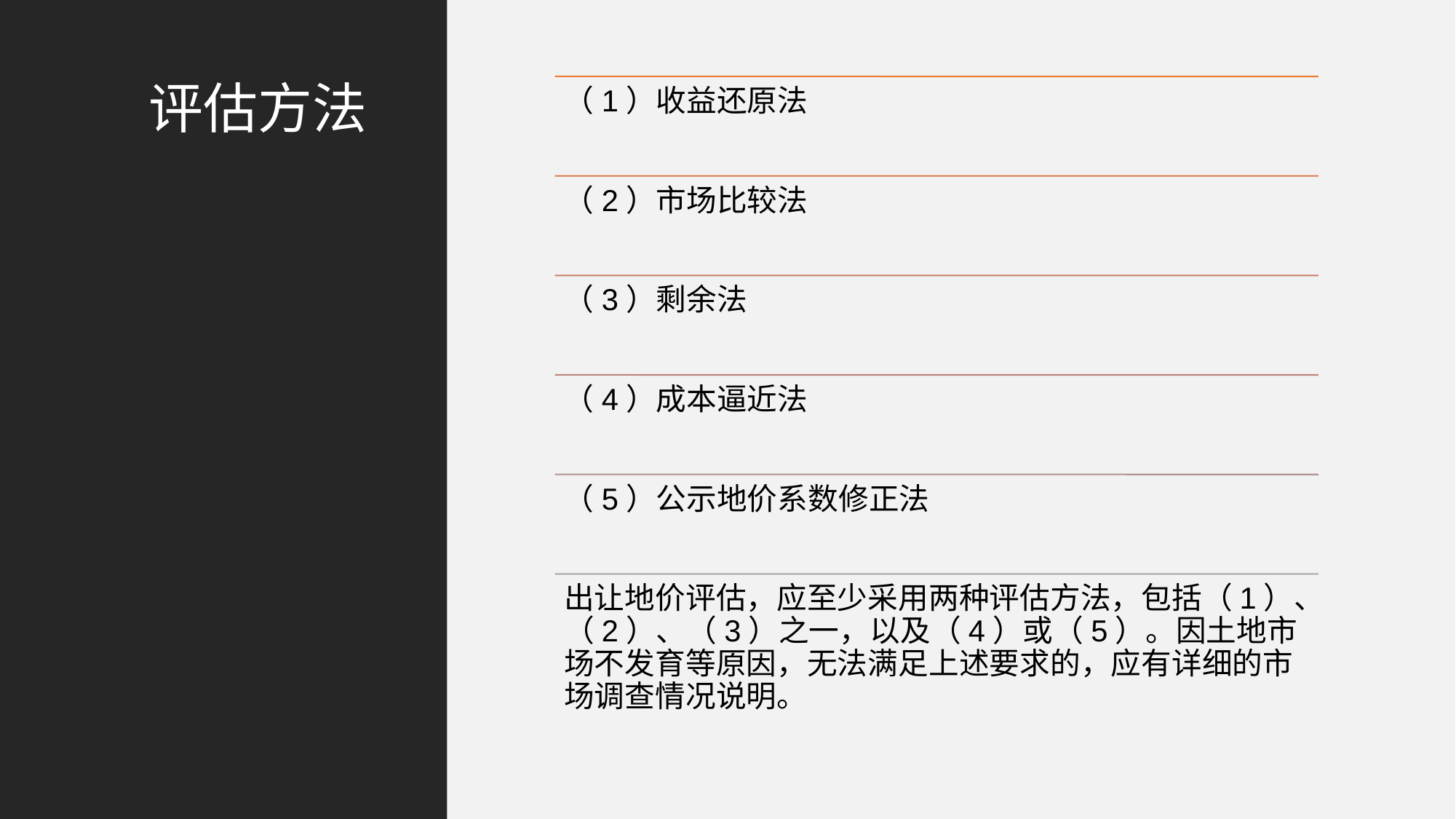

# 评估方法
（1）收益还原法
（2）市场比较法
（3）剩余法
（4）成本逼近法
（5）公示地价系数修正法
出让地价评估，应至少采用两种评估方法，包括（1）、（2）、（3）之一，以及（4）或（5）。因土地市场不发育等原因，无法满足上述要求的，应有详细的市场调查情况说明。